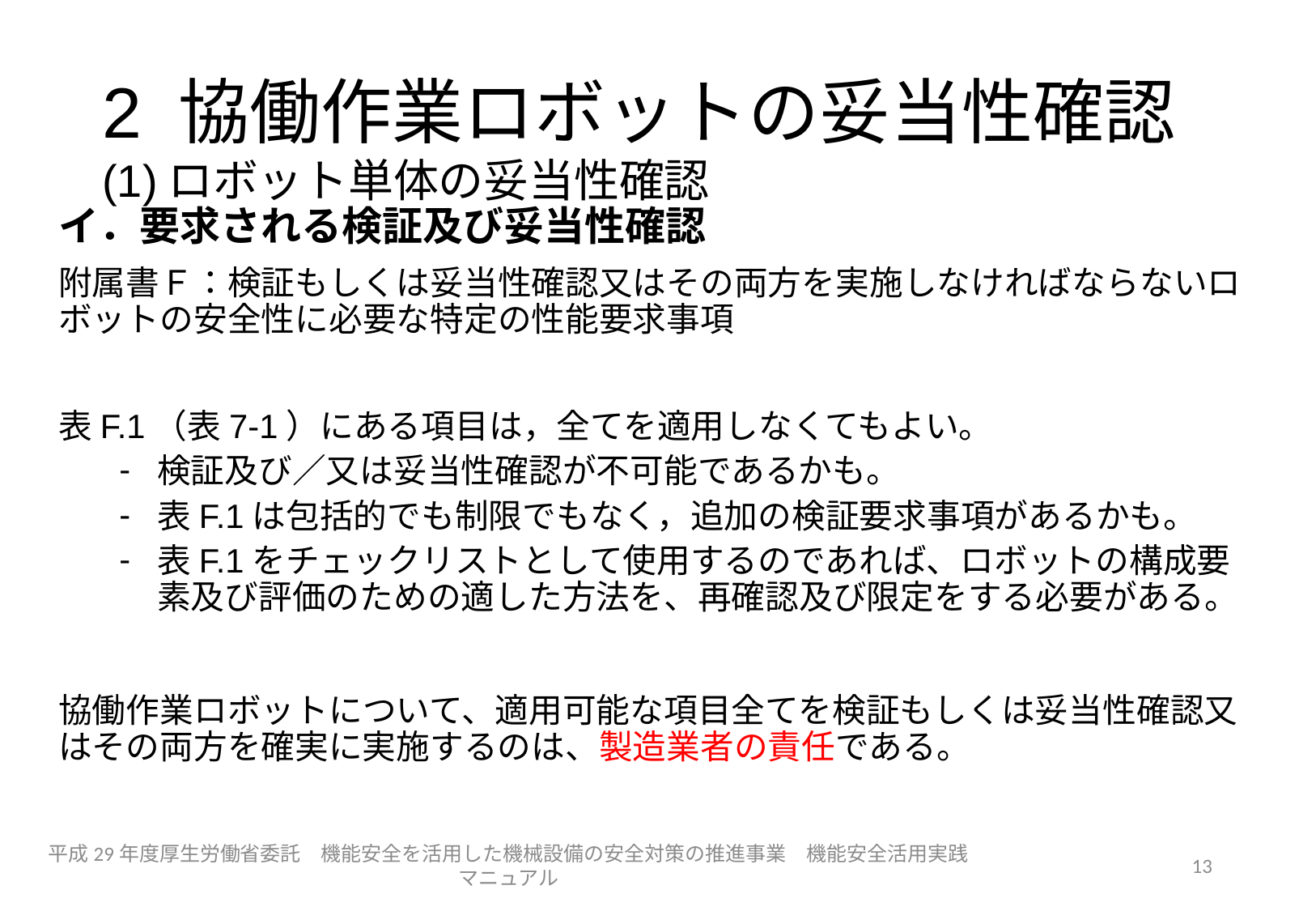

# 2 協働作業ロボットの妥当性確認 (1)ロボット単体の妥当性確認
イ．要求される検証及び妥当性確認
附属書Ｆ：検証もしくは妥当性確認又はその両方を実施しなければならないロボットの安全性に必要な特定の性能要求事項

表F.1（表7-1）にある項目は，全てを適用しなくてもよい。
検証及び／又は妥当性確認が不可能であるかも。
表F.1は包括的でも制限でもなく，追加の検証要求事項があるかも。
表F.1をチェックリストとして使用するのであれば、ロボットの構成要素及び評価のための適した方法を、再確認及び限定をする必要がある。

協働作業ロボットについて、適用可能な項目全てを検証もしくは妥当性確認又はその両方を確実に実施するのは、製造業者の責任である。
平成29年度厚生労働省委託　機能安全を活用した機械設備の安全対策の推進事業　機能安全活用実践マニュアル
13